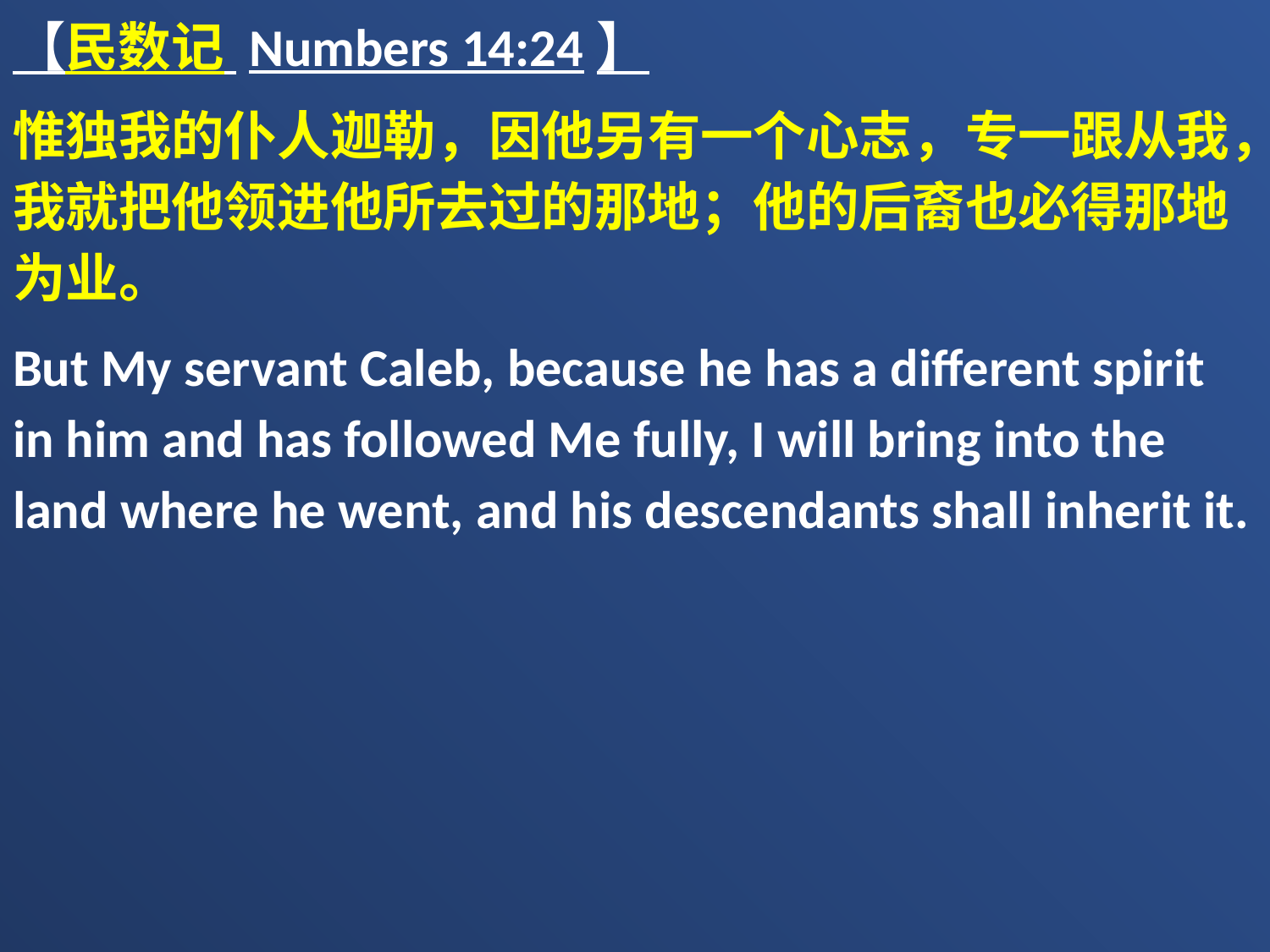

【民数记 Numbers 14:24】
惟独我的仆人迦勒，因他另有一个心志，专一跟从我，我就把他领进他所去过的那地；他的后裔也必得那地为业。
But My servant Caleb, because he has a different spirit in him and has followed Me fully, I will bring into the land where he went, and his descendants shall inherit it.